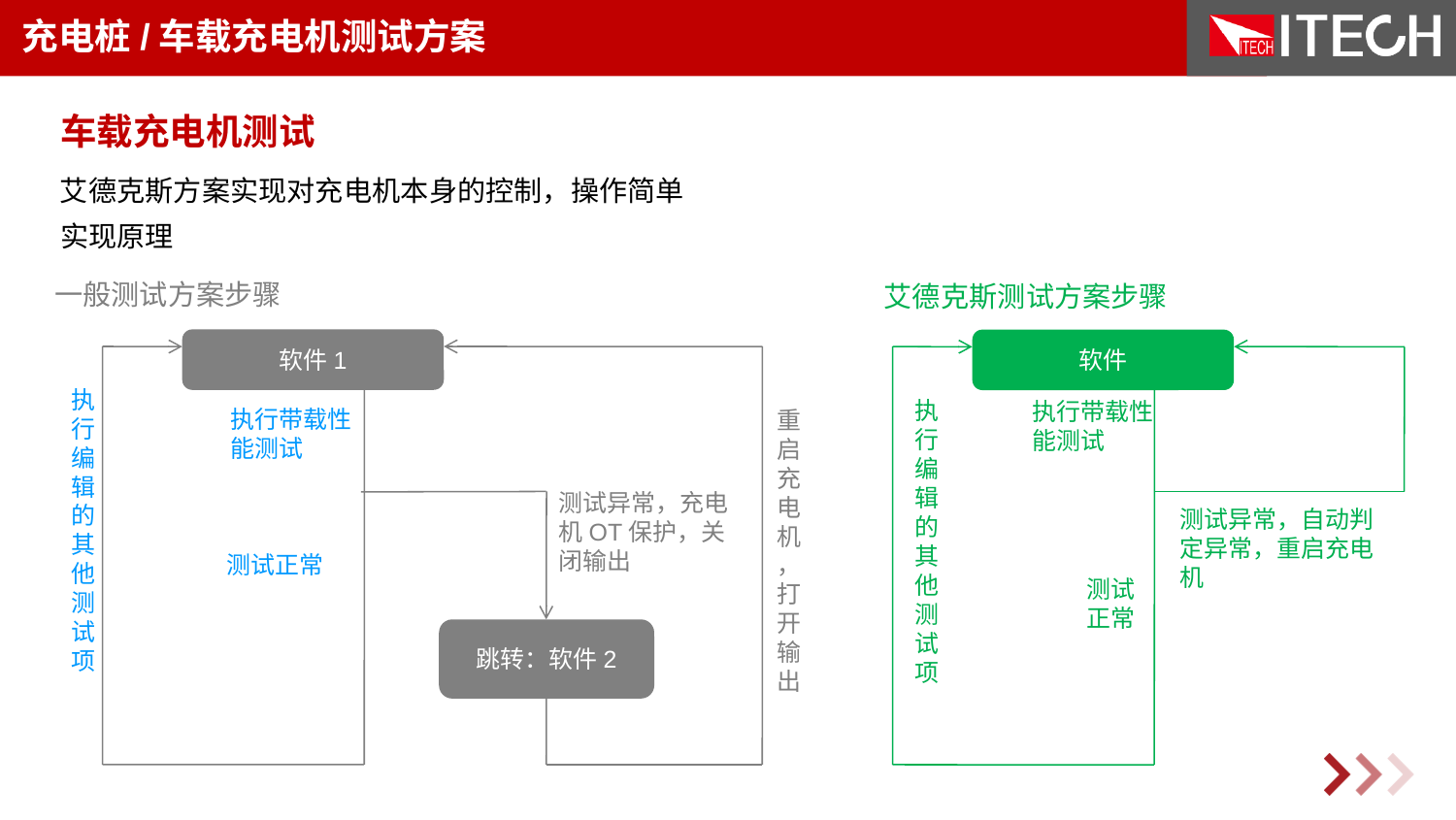

充电桩/车载充电机测试方案
车载充电机测试
艾德克斯方案实现对充电机本身的控制，操作简单
实现原理
一般测试方案步骤
软件1
跳转：软件2

执行带载性能测试
重启充电机，打开输出
测试异常，充电机OT保护，关闭输出
测试正常
执行编辑的其他测试项
艾德克斯测试方案步骤
软件

执行带载性能测试
测试异常，自动判定异常，重启充电机
测试正常
执行编辑的其他测试项